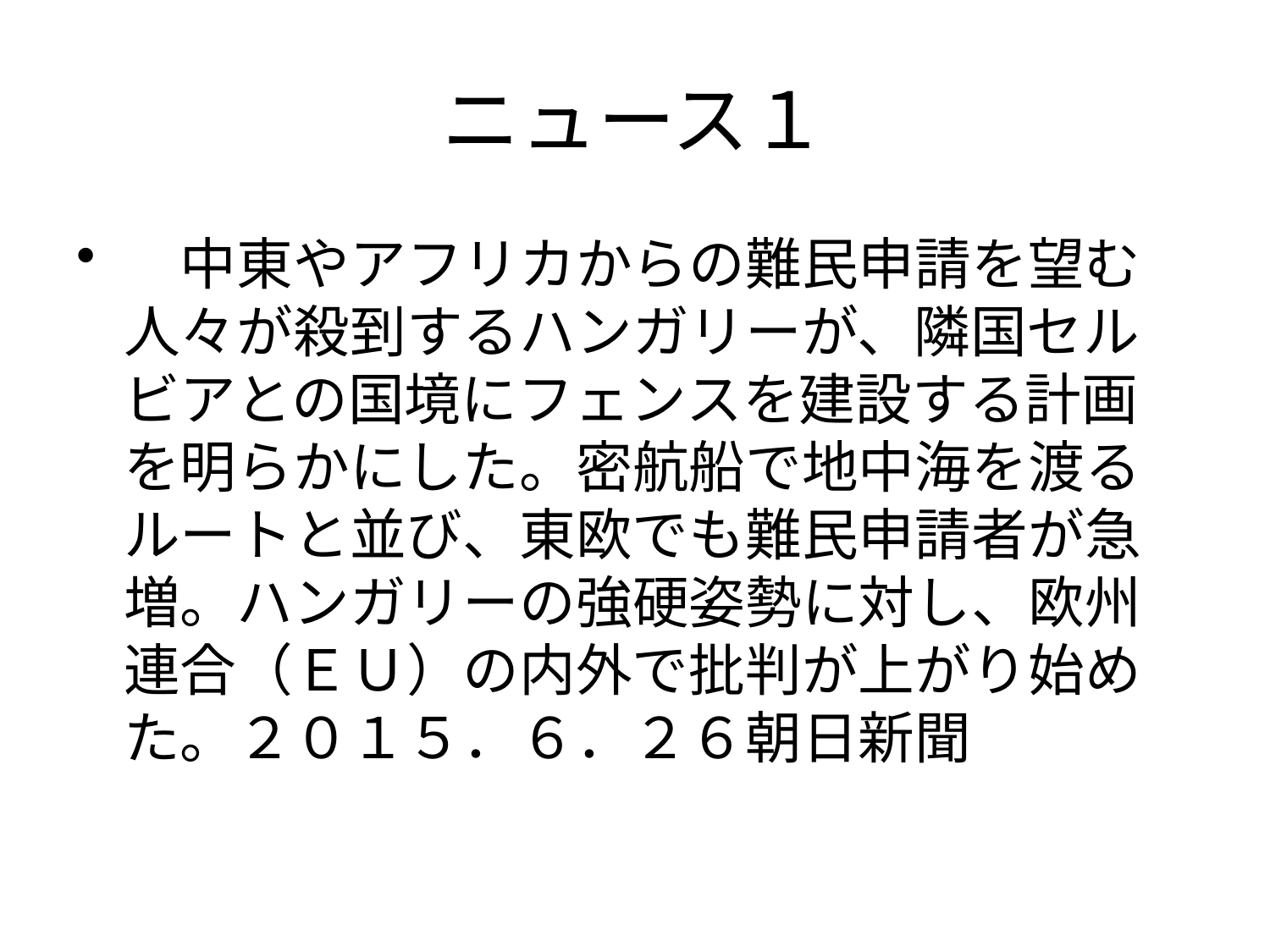

# ニュース１
　中東やアフリカからの難民申請を望む人々が殺到するハンガリーが、隣国セルビアとの国境にフェンスを建設する計画を明らかにした。密航船で地中海を渡るルートと並び、東欧でも難民申請者が急増。ハンガリーの強硬姿勢に対し、欧州連合（ＥＵ）の内外で批判が上がり始めた。２０１５．６．２６朝日新聞